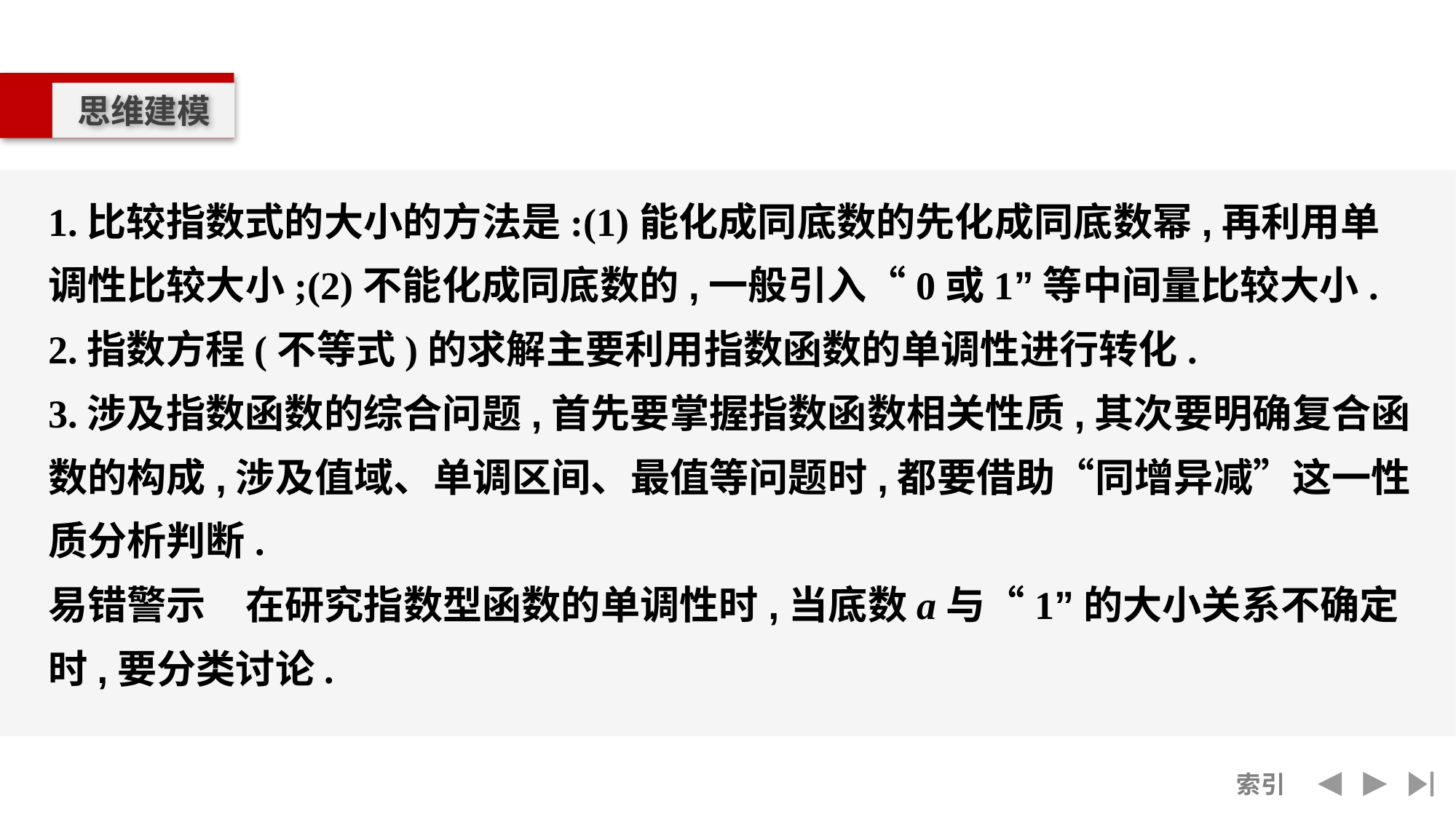

思维建模

1.比较指数式的大小的方法是:(1)能化成同底数的先化成同底数幂,再利用单调性比较大小;(2)不能化成同底数的,一般引入“0或1”等中间量比较大小.
2.指数方程(不等式)的求解主要利用指数函数的单调性进行转化.
3.涉及指数函数的综合问题,首先要掌握指数函数相关性质,其次要明确复合函数的构成,涉及值域、单调区间、最值等问题时,都要借助“同增异减”这一性质分析判断.
易错警示　在研究指数型函数的单调性时,当底数a与“1”的大小关系不确定时,要分类讨论.